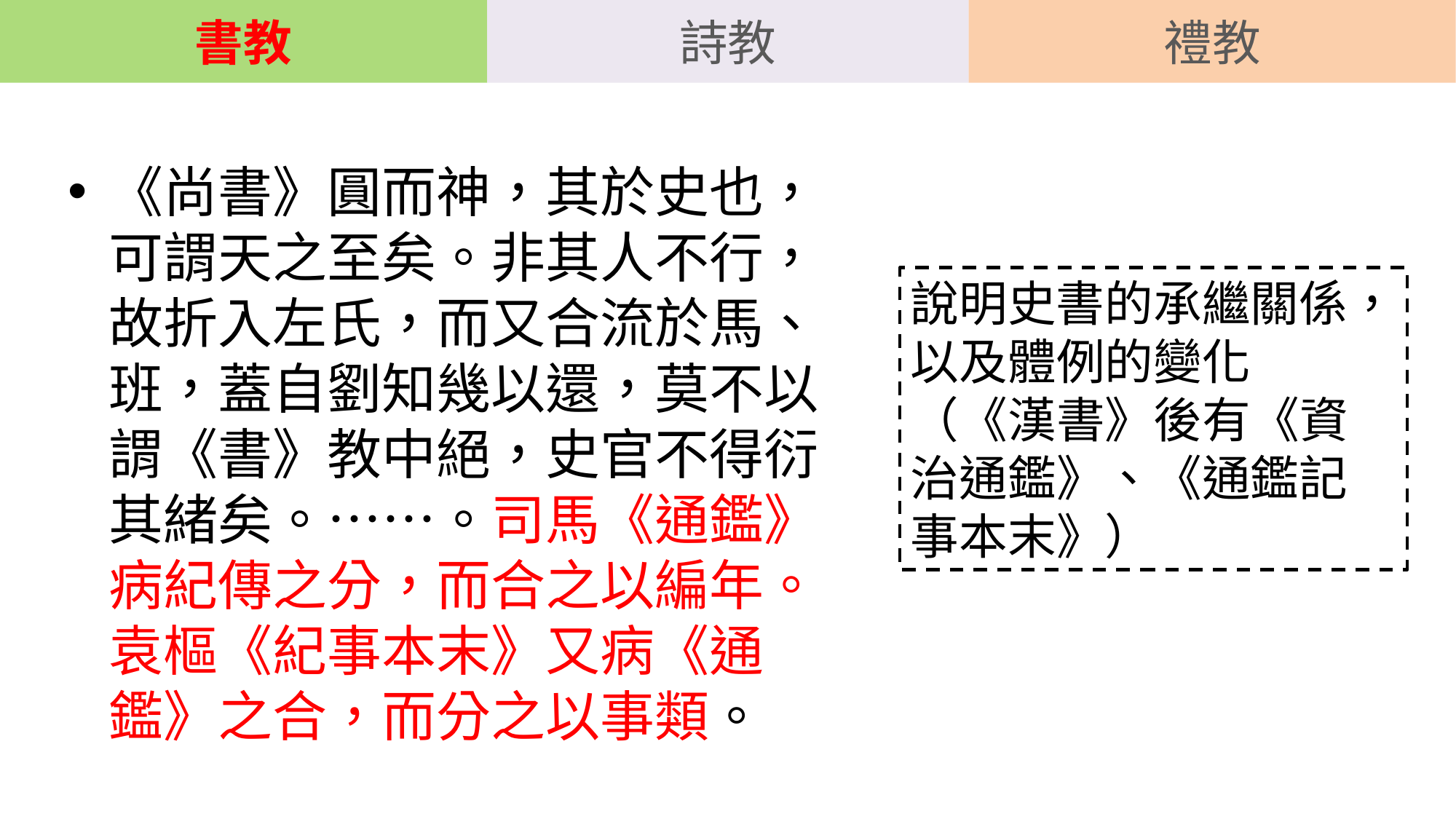

書教
詩教
禮教
《尚書》圓而神，其於史也，可謂天之至矣。非其人不行，故折入左氏，而又合流於馬、班，蓋自劉知幾以還，莫不以謂《書》教中絕，史官不得衍其緒矣。……。司馬《通鑑》病紀傳之分，而合之以編年。袁樞《紀事本末》又病《通鑑》之合，而分之以事類。
說明史書的承繼關係，以及體例的變化
（《漢書》後有《資治通鑑》、《通鑑記事本末》）